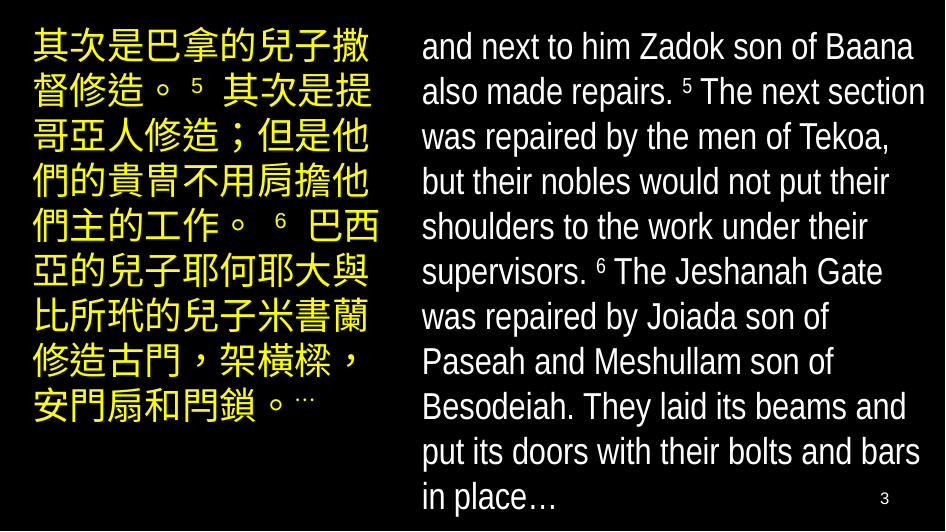

其次是巴拿的兒子撒督修造。5 其次是提哥亞人修造；但是他們的貴冑不用肩擔他們主的工作。 6 巴西亞的兒子耶何耶大與比所玳的兒子米書蘭修造古門，架橫樑，安門扇和閂鎖。…
and next to him Zadok son of Baana also made repairs. 5 The next section was repaired by the men of Tekoa, but their nobles would not put their shoulders to the work under their supervisors. 6 The Jeshanah Gate was repaired by Joiada son of Paseah and Meshullam son of Besodeiah. They laid its beams and put its doors with their bolts and bars in place…
3